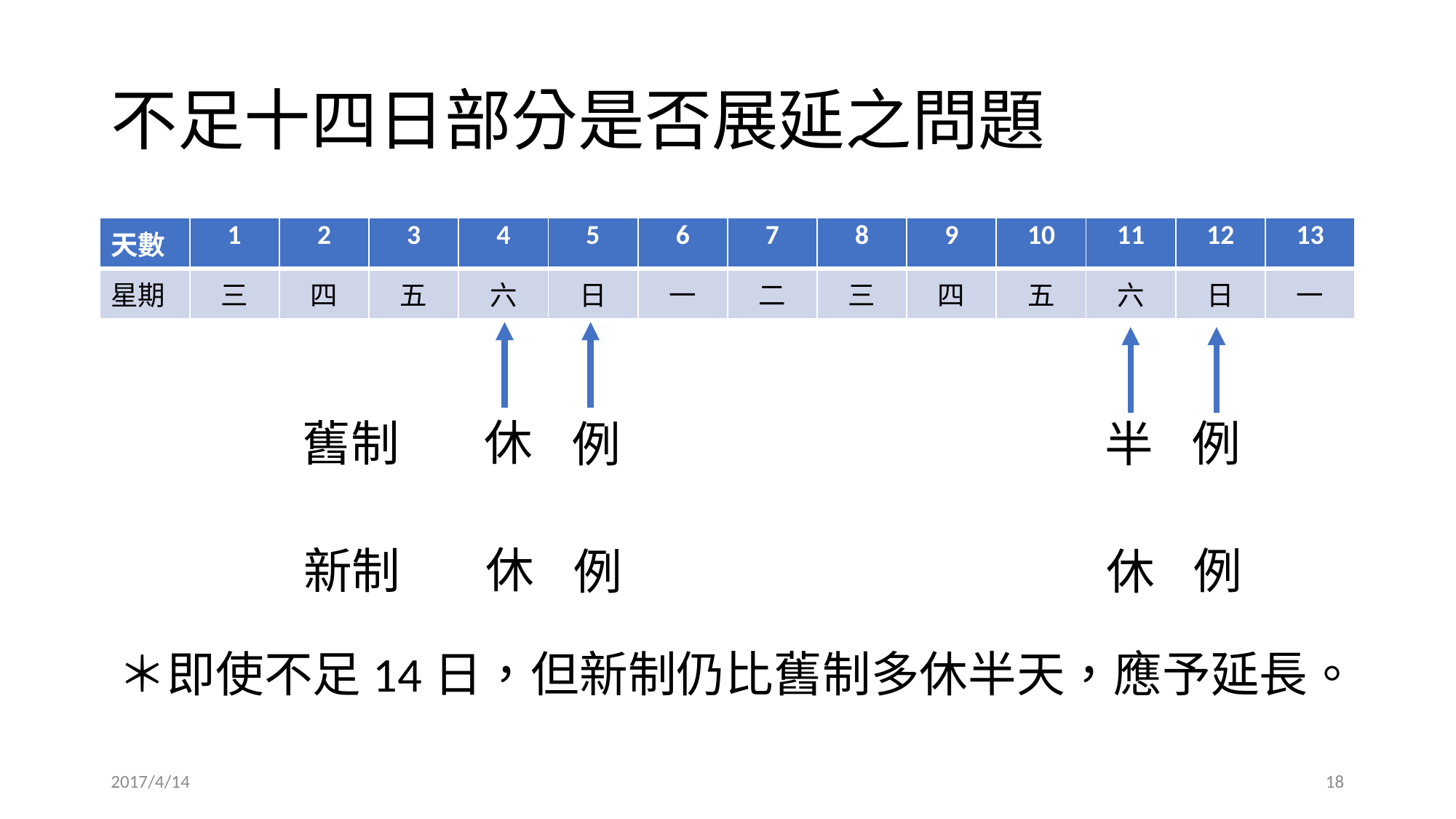

# 不足十四日部分是否展延之問題
| 天數 | 1 | 2 | 3 | 4 | 5 | 6 | 7 | 8 | 9 | 10 | 11 | 12 | 13 |
| --- | --- | --- | --- | --- | --- | --- | --- | --- | --- | --- | --- | --- | --- |
| 星期 | 三 | 四 | 五 | 六 | 日 | 一 | 二 | 三 | 四 | 五 | 六 | 日 | 一 |
休
例
舊制
例
半
休
例
新制
例
休
＊即使不足14日，但新制仍比舊制多休半天，應予延長。
2017/4/14

18